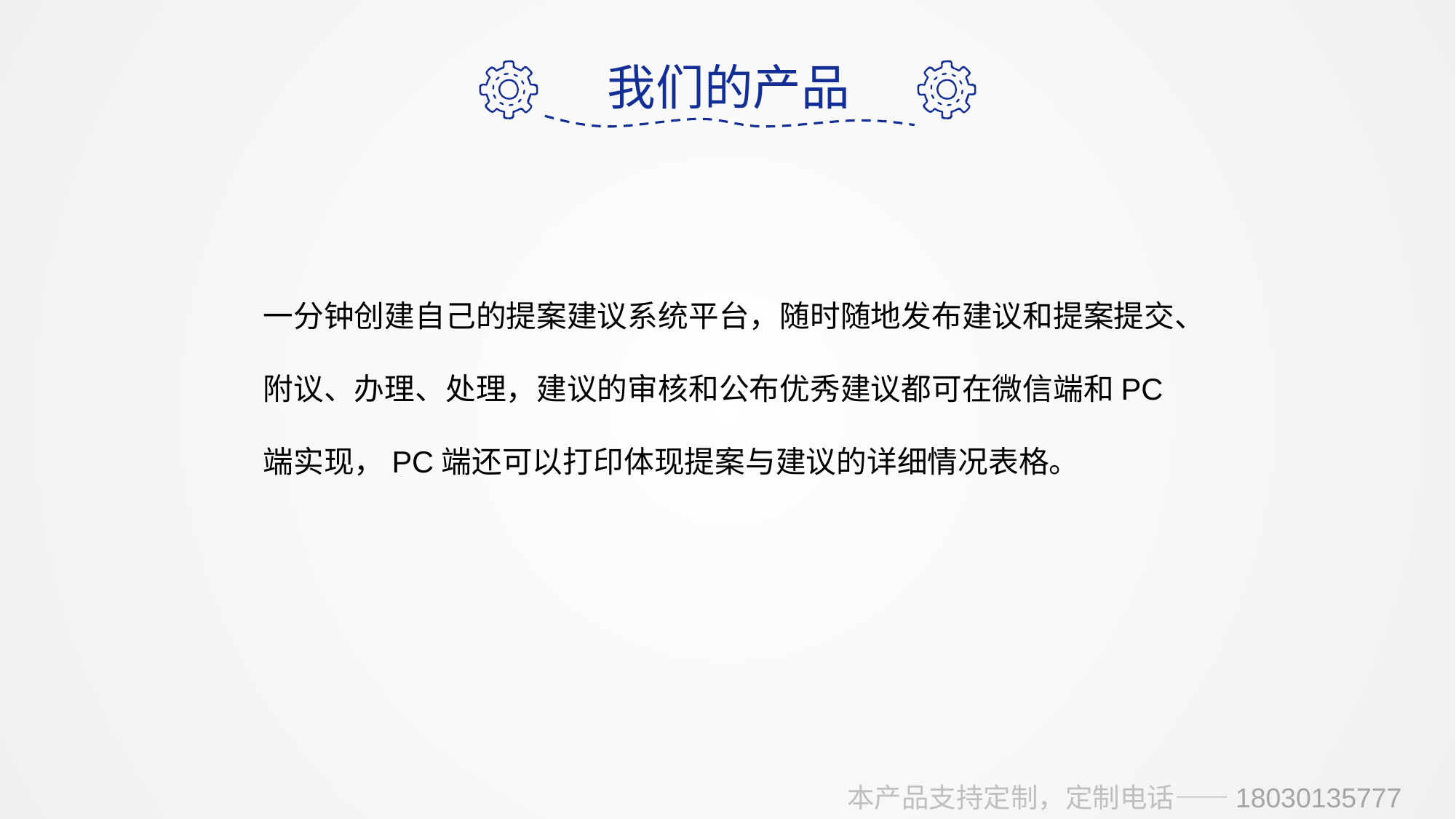

我们的产品

一分钟创建自己的提案建议系统平台，随时随地发布建议和提案提交、附议、办理、处理，建议的审核和公布优秀建议都可在微信端和PC端实现，PC端还可以打印体现提案与建议的详细情况表格。
本产品支持定制，定制电话——18030135777